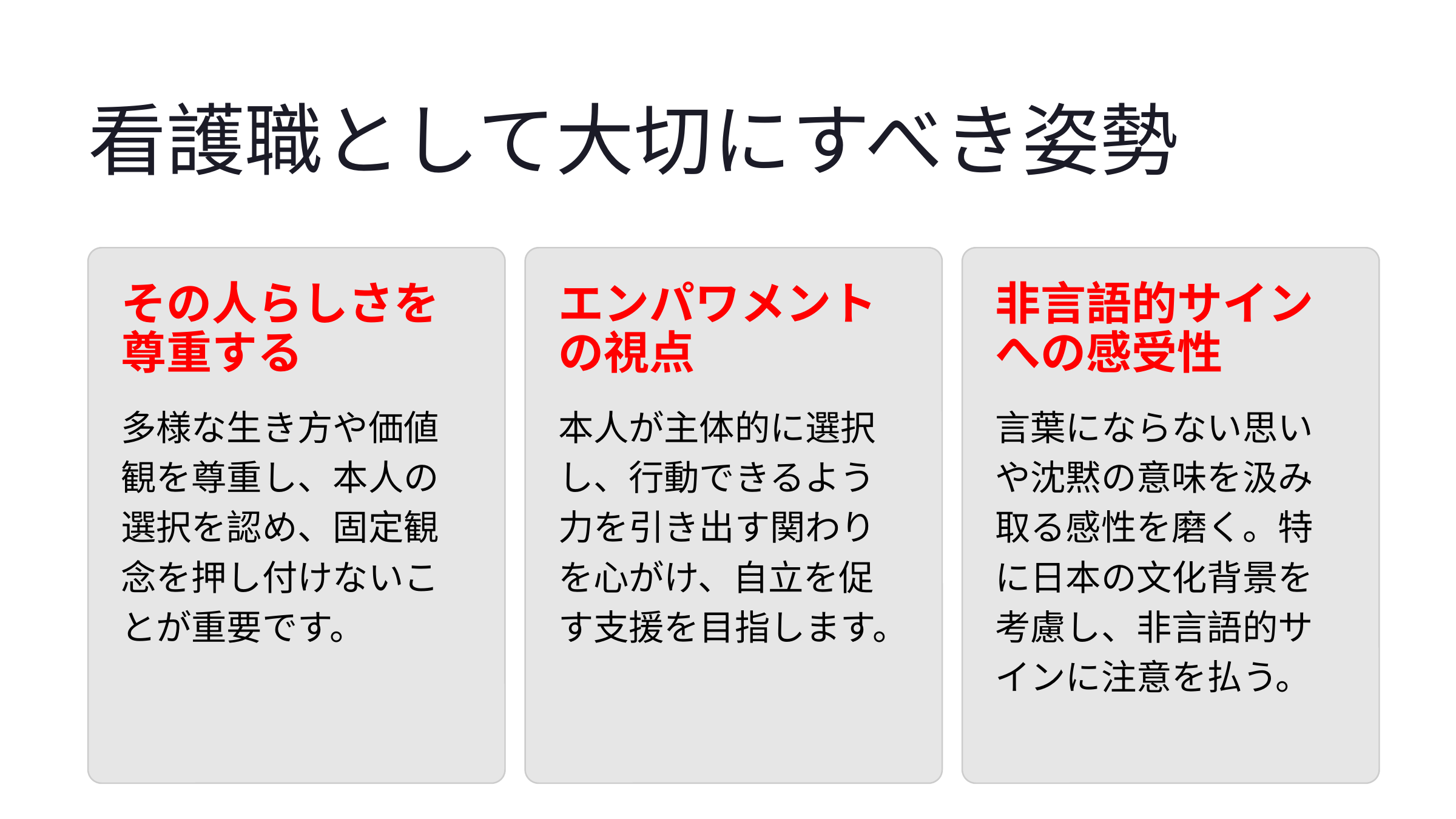

看護職として大切にすべき姿勢

その人らしさを尊重する
エンパワメントの視点
非言語的サインへの感受性
多様な生き方や価値観を尊重し、本人の選択を認め、固定観念を押し付けないことが重要です。
本人が主体的に選択し、行動できるよう力を引き出す関わりを心がけ、自立を促す支援を目指します。
言葉にならない思いや沈黙の意味を汲み取る感性を磨く。特に日本の文化背景を考慮し、非言語的サインに注意を払う。